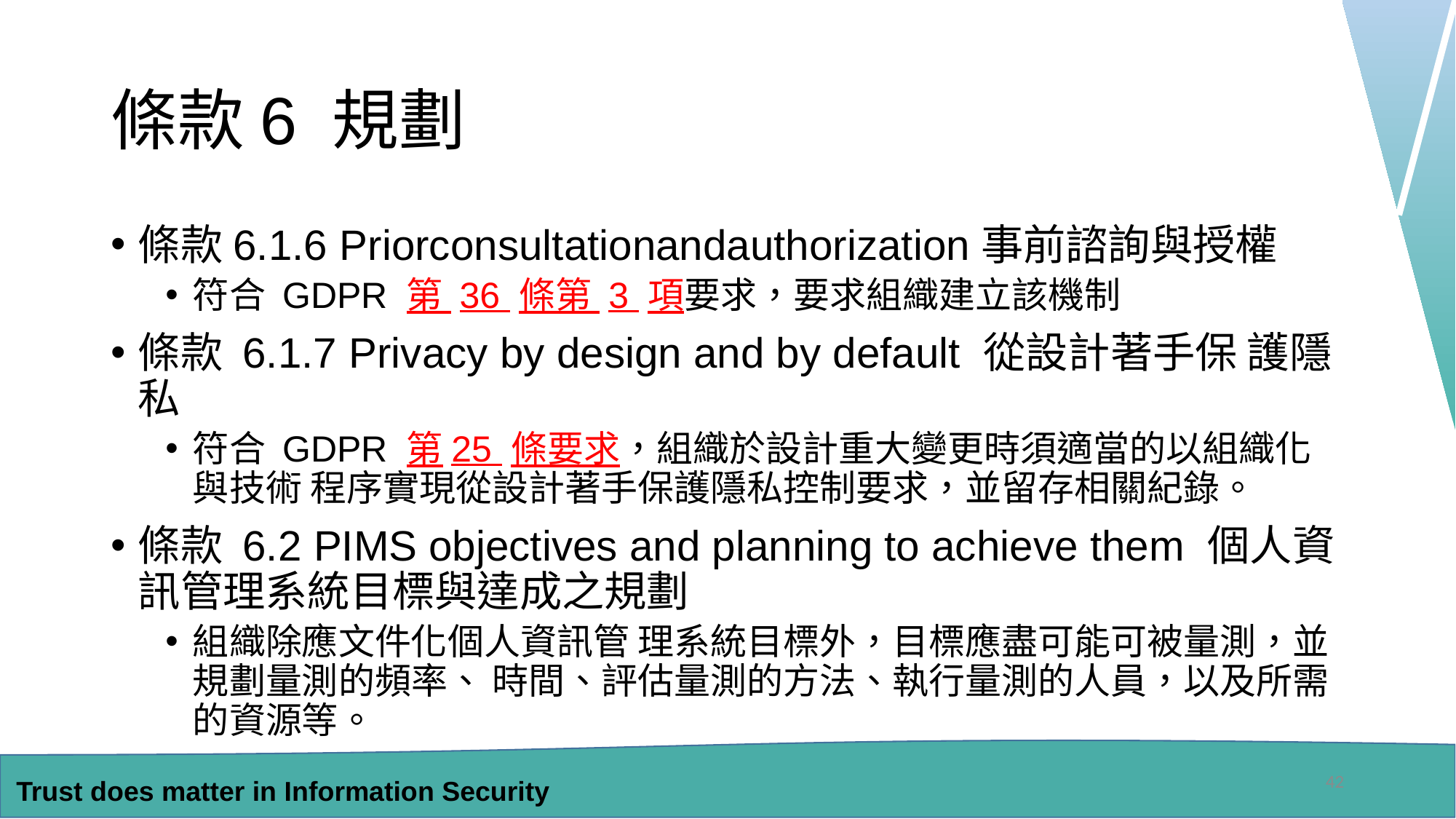

# 條款6 規劃
條款6.1.6 Priorconsultationandauthorization事前諮詢與授權
符合 GDPR 第 36 條第 3 項要求，要求組織建立該機制
條款 6.1.7 Privacy by design and by default 從設計著手保 護隱私
符合 GDPR 第25 條要求，組織於設計重大變更時須適當的以組織化與技術 程序實現從設計著手保護隱私控制要求，並留存相關紀錄。
條款 6.2 PIMS objectives and planning to achieve them 個人資訊管理系統目標與達成之規劃
組織除應文件化個人資訊管 理系統目標外，目標應盡可能可被量測，並規劃量測的頻率、 時間、評估量測的方法、執行量測的人員，以及所需的資源等。

42